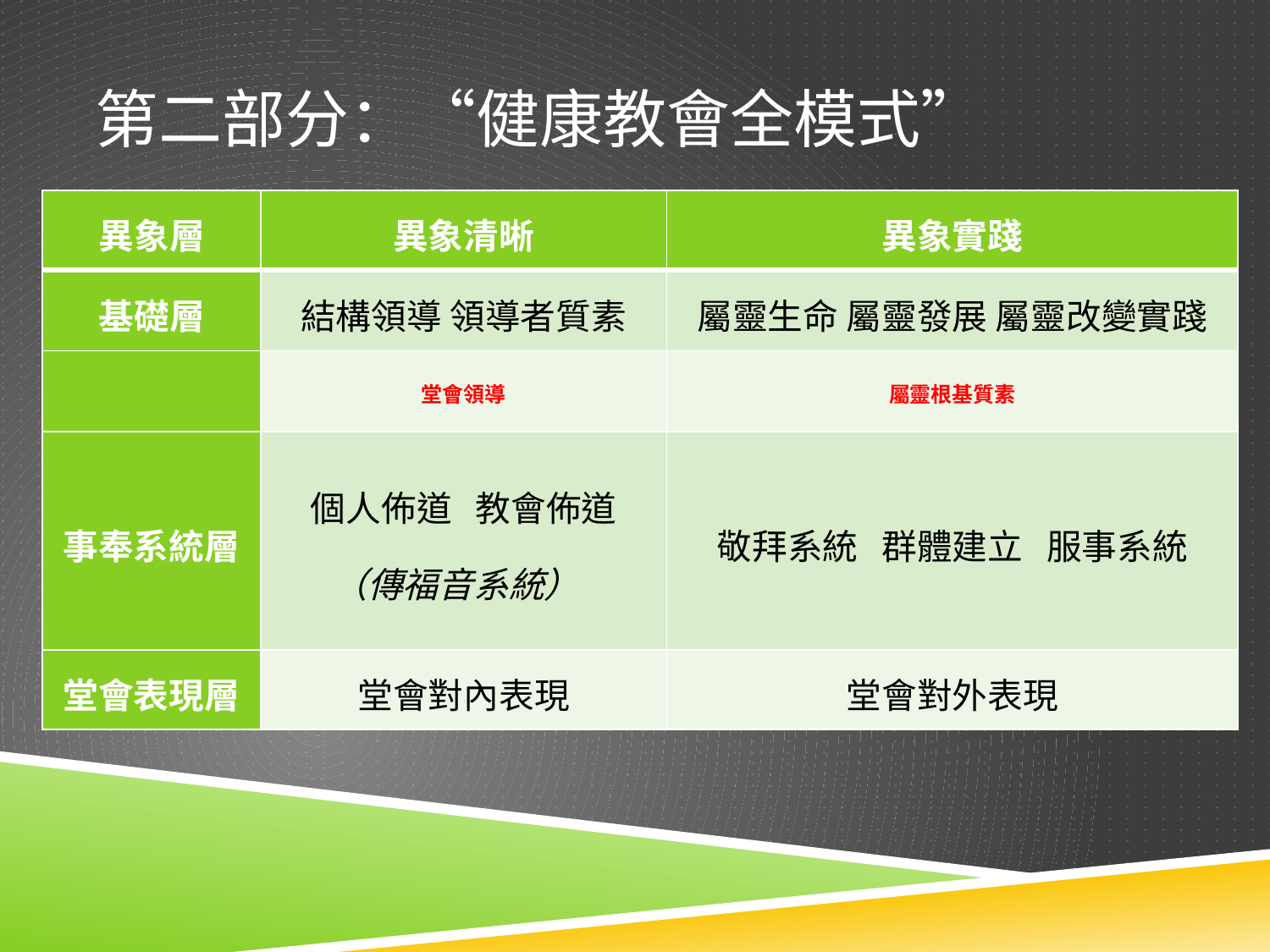

# 第二部分：“健康教會全模式”
| 異象層 | 異象清晰 | 異象實踐 |
| --- | --- | --- |
| 基礎層 | 結構領導 領導者質素 | 屬靈生命 屬靈發展 屬靈改變實踐 |
|  | 堂會領導 | 屬靈根基質素 |
| 事奉系統層 | 個人佈道 教會佈道 （傳福音系統） | 敬拜系統 群體建立 服事系統 |
| 堂會表現層 | 堂會對內表現 | 堂會對外表現 |